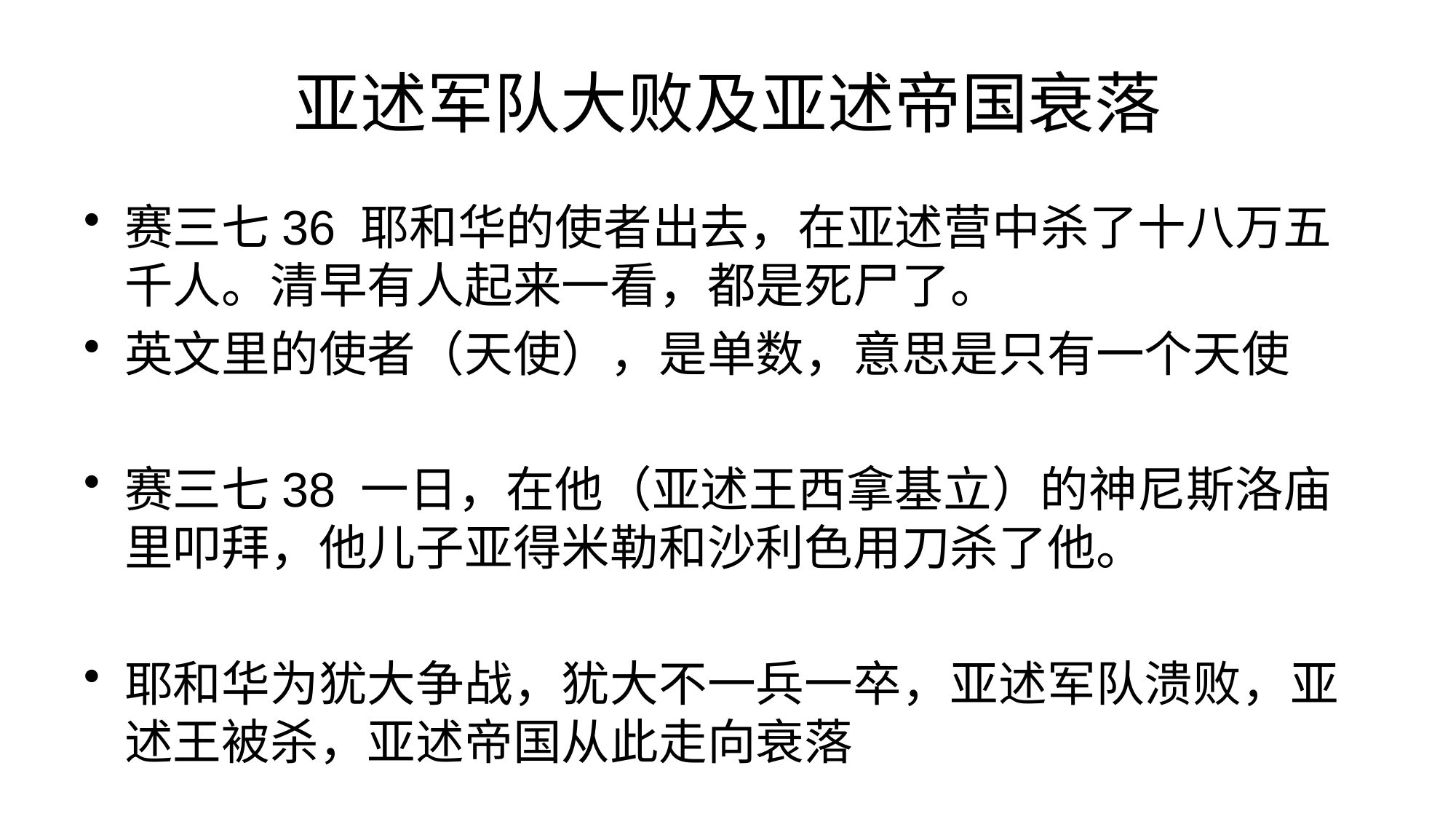

# 亚述军队大败及亚述帝国衰落
赛三七36 耶和华的使者出去，在亚述营中杀了十八万五千人。清早有人起来一看，都是死尸了。
英文里的使者（天使），是单数，意思是只有一个天使

赛三七38 一日，在他（亚述王西拿基立）的神尼斯洛庙里叩拜，他儿子亚得米勒和沙利色用刀杀了他。

耶和华为犹大争战，犹大不一兵一卒，亚述军队溃败，亚述王被杀，亚述帝国从此走向衰落